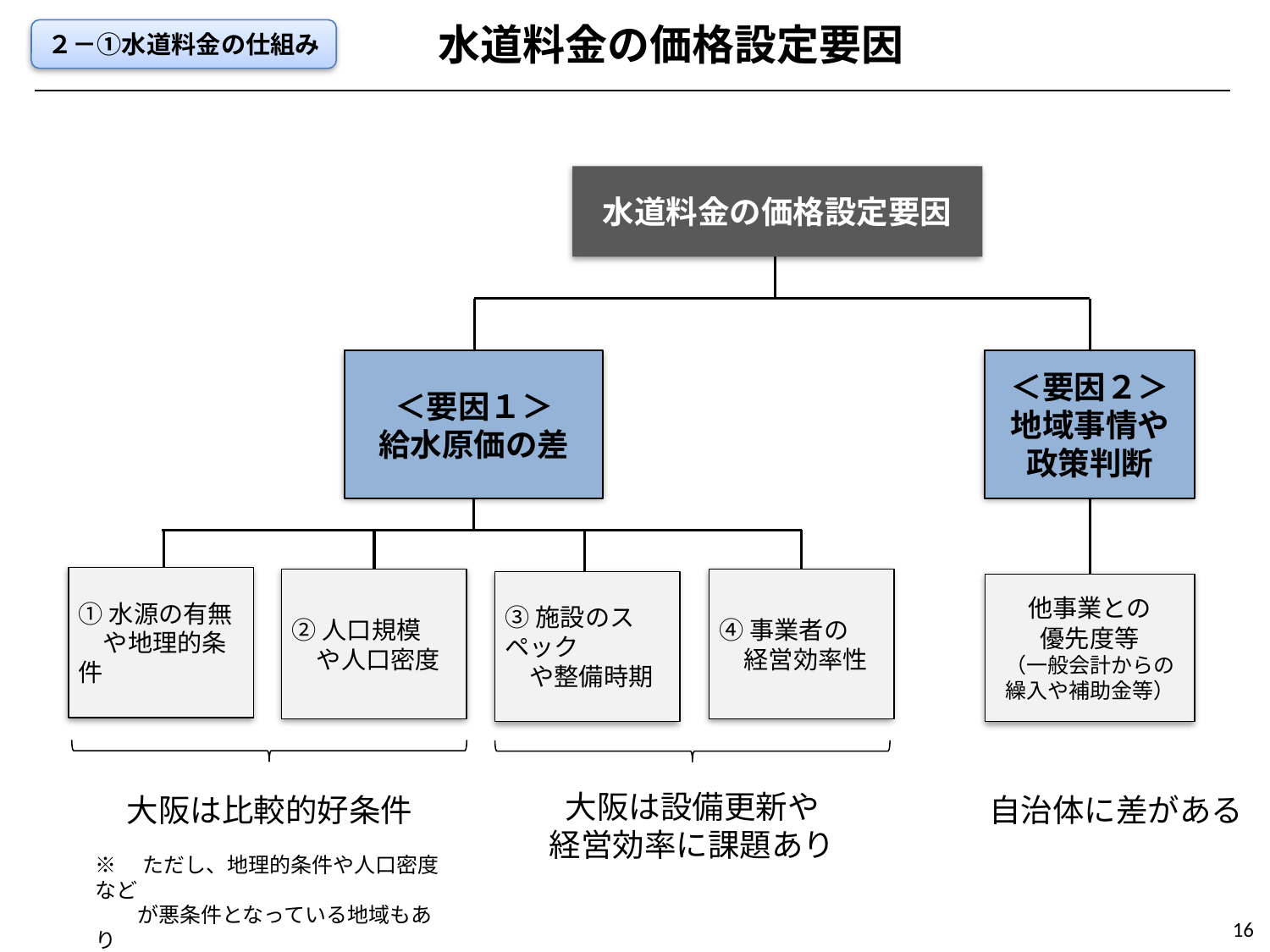

水道料金の価格設定要因
２－①水道料金の仕組み
水道料金の価格設定要因
＜要因１＞
給水原価の差
＜要因２＞
地域事情や政策判断

①水源の有無
　や地理的条件
②人口規模
　や人口密度
④事業者の
　経営効率性
③施設のスペック
　や整備時期
他事業との
優先度等
（一般会計からの
繰入や補助金等）
大阪は設備更新や
経営効率に課題あり
大阪は比較的好条件
自治体に差がある
※　ただし、地理的条件や人口密度など
　　が悪条件となっている地域もあり
16